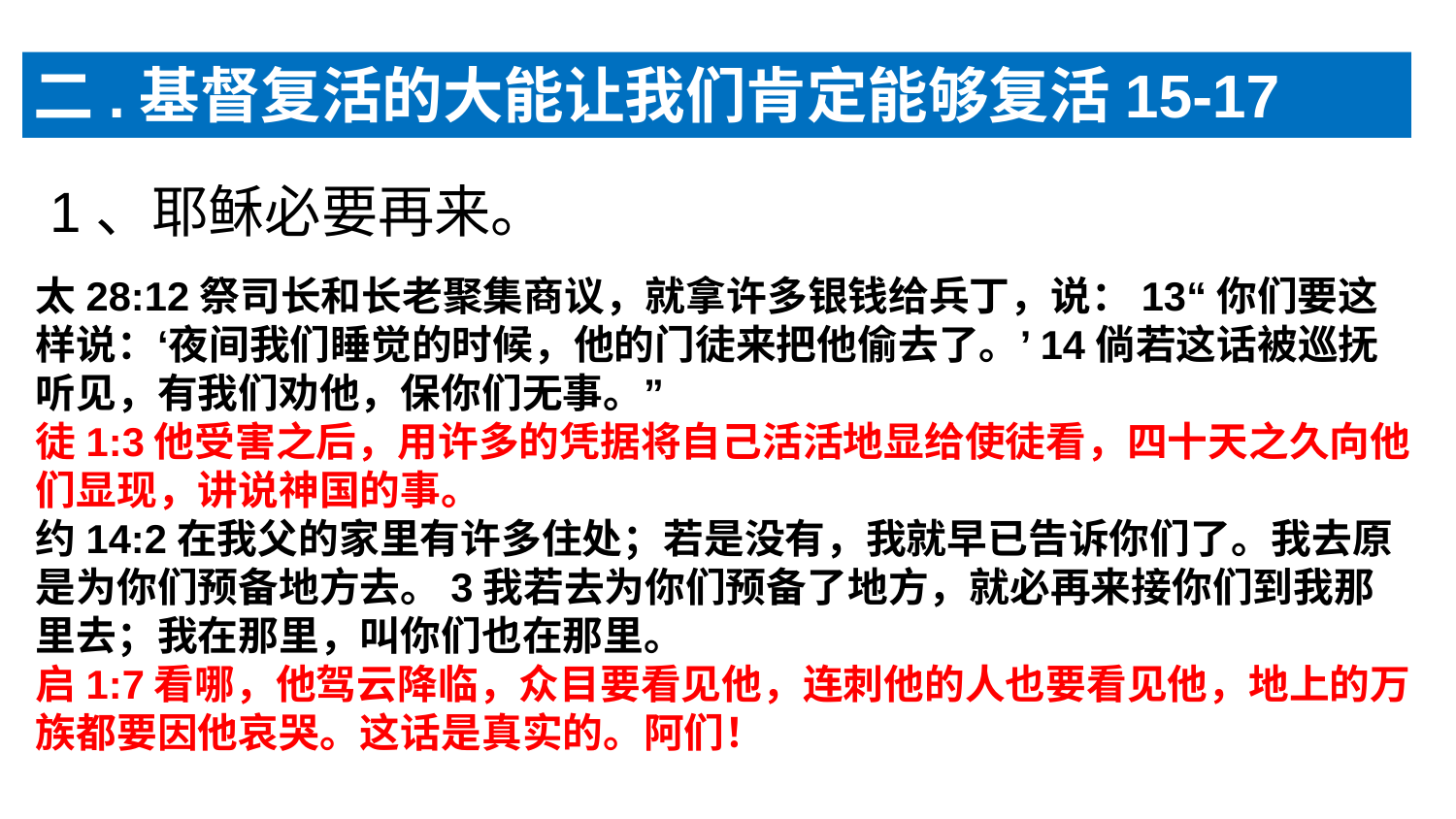

二.基督复活的大能让我们肯定能够复活15-17
8
 1、耶稣必要再来。
太28:12祭司长和长老聚集商议，就拿许多银钱给兵丁，说：13“你们要这样说：‘夜间我们睡觉的时候，他的门徒来把他偷去了。’14倘若这话被巡抚听见，有我们劝他，保你们无事。”
徒1:3他受害之后，用许多的凭据将自己活活地显给使徒看，四十天之久向他们显现，讲说神国的事。
约14:2在我父的家里有许多住处；若是没有，我就早已告诉你们了。我去原是为你们预备地方去。3我若去为你们预备了地方，就必再来接你们到我那里去；我在那里，叫你们也在那里。
启1:7看哪，他驾云降临，众目要看见他，连刺他的人也要看见他，地上的万族都要因他哀哭。这话是真实的。阿们！